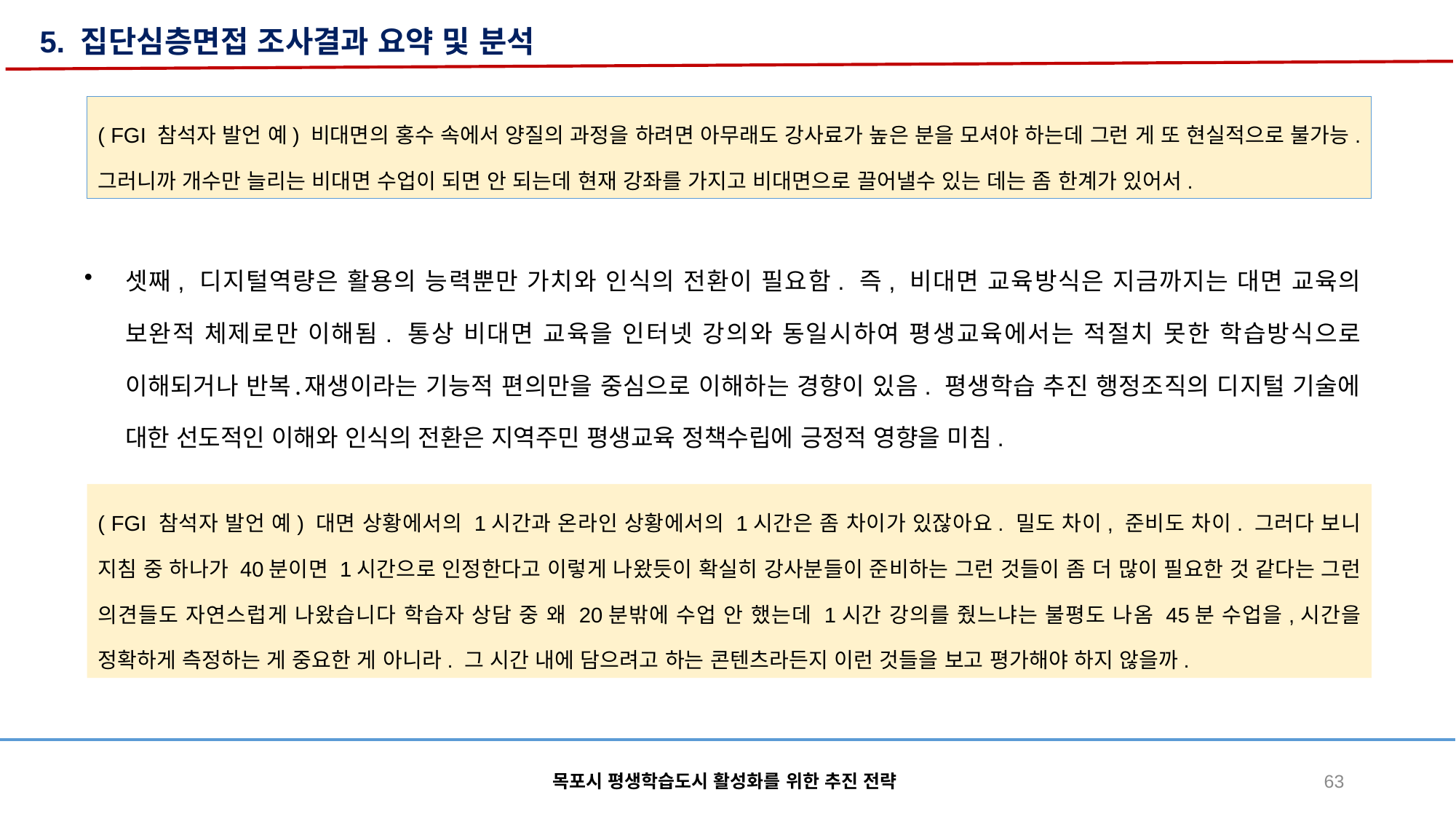

5. 집단심층면접 조사결과 요약 및 분석
( FGI 참석자 발언 예) 비대면의 홍수 속에서 양질의 과정을 하려면 아무래도 강사료가 높은 분을 모셔야 하는데 그런 게 또 현실적으로 불가능. 그러니까 개수만 늘리는 비대면 수업이 되면 안 되는데 현재 강좌를 가지고 비대면으로 끌어낼수 있는 데는 좀 한계가 있어서.
셋째, 디지털역량은 활용의 능력뿐만 가치와 인식의 전환이 필요함. 즉, 비대면 교육방식은 지금까지는 대면 교육의 보완적 체제로만 이해됨. 통상 비대면 교육을 인터넷 강의와 동일시하여 평생교육에서는 적절치 못한 학습방식으로 이해되거나 반복․재생이라는 기능적 편의만을 중심으로 이해하는 경향이 있음. 평생학습 추진 행정조직의 디지털 기술에 대한 선도적인 이해와 인식의 전환은 지역주민 평생교육 정책수립에 긍정적 영향을 미침.
( FGI 참석자 발언 예) 대면 상황에서의 1시간과 온라인 상황에서의 1시간은 좀 차이가 있잖아요. 밀도 차이, 준비도 차이. 그러다 보니 지침 중 하나가 40분이면 1시간으로 인정한다고 이렇게 나왔듯이 확실히 강사분들이 준비하는 그런 것들이 좀 더 많이 필요한 것 같다는 그런 의견들도 자연스럽게 나왔습니다 학습자 상담 중 왜 20분밖에 수업 안 했는데 1시간 강의를 줬느냐는 불평도 나옴 45분 수업을,시간을 정확하게 측정하는 게 중요한 게 아니라. 그 시간 내에 담으려고 하는 콘텐츠라든지 이런 것들을 보고 평가해야 하지 않을까.
목포시 평생학습도시 활성화를 위한 추진 전략
63